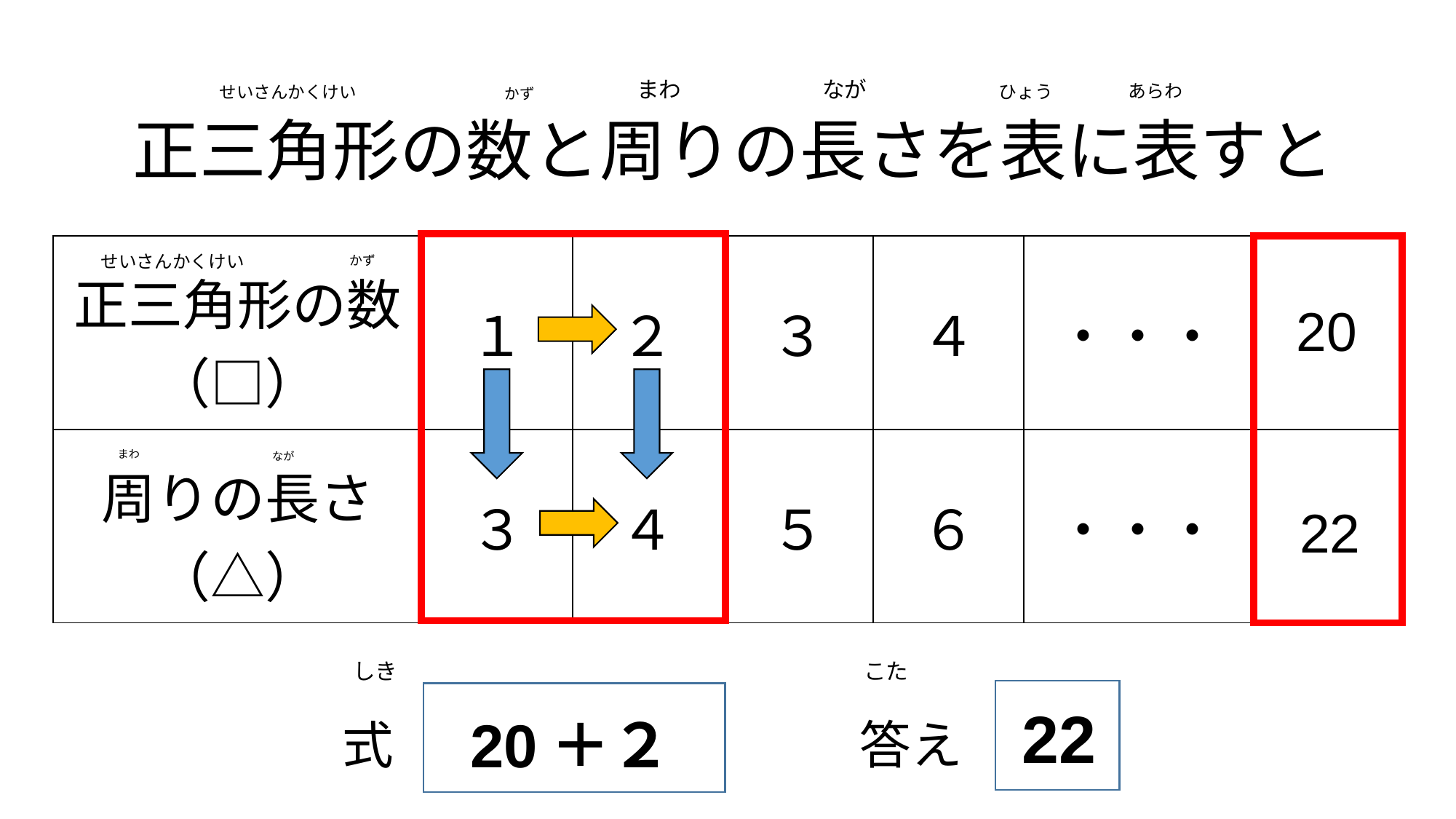

あらわ
　せいさんかくけい
　かず
　まわ
　ひょう
　なが
# 正三角形の数と周りの長さを表に表すと
　かず

| 正三角形の数（□） | １ | ２ | ３ | ４ | ・・・ | 20 |
| --- | --- | --- | --- | --- | --- | --- |
| 周りの長さ（△） | ３ | ４ | ５ | ６ | ・・・ |  |

　せいさんかくけい

　まわ
　なが
22

　こた
　しき

20＋２
22
式
答え